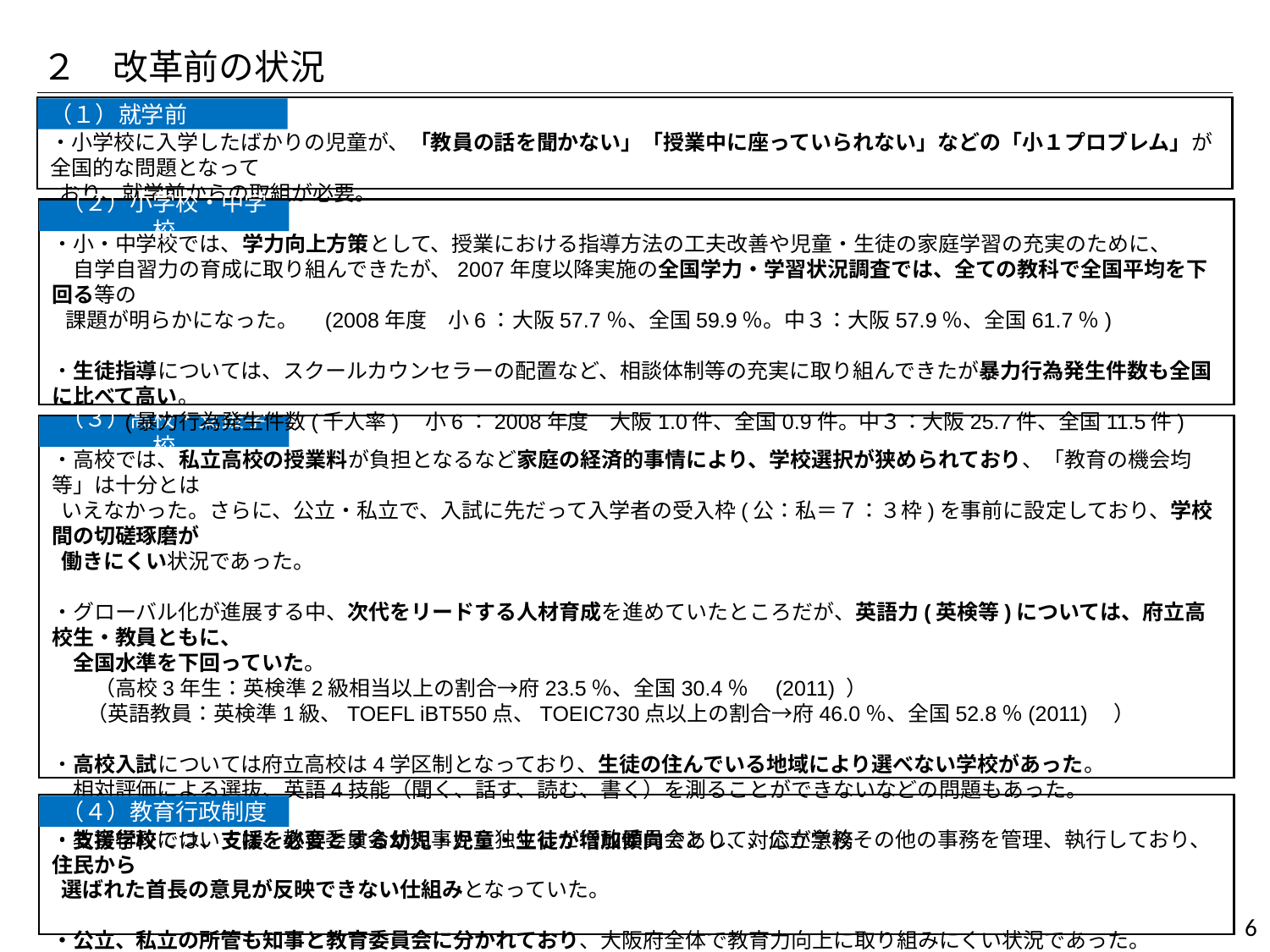

２　改革前の状況

・小学校に入学したばかりの児童が、「教員の話を聞かない」「授業中に座っていられない」などの「小１プロブレム」が全国的な問題となって
 おり、就学前からの取組が必要。
（１）就学前

・小・中学校では、学力向上方策として、授業における指導方法の工夫改善や児童・生徒の家庭学習の充実のために、
　自学自習力の育成に取り組んできたが、2007年度以降実施の全国学力・学習状況調査では、全ての教科で全国平均を下回る等の
  課題が明らかになった。　(2008年度　小6：大阪57.7％、全国59.9％。中３：大阪57.9％、全国61.7％)

・生徒指導については、スクールカウンセラーの配置など、相談体制等の充実に取り組んできたが暴力行為発生件数も全国に比べて高い。
　　　 (暴力行為発生件数(千人率)　小6：2008年度　大阪1.0件、全国0.9件。中３：大阪25.7件、全国11.5件)
（２）小学校・中学校

・高校では、私立高校の授業料が負担となるなど家庭の経済的事情により、学校選択が狭められており、「教育の機会均等」は十分とは
 いえなかった。さらに、公立・私立で、入試に先だって入学者の受入枠(公：私＝７：３枠)を事前に設定しており、学校間の切磋琢磨が
 働きにくい状況であった。

・グローバル化が進展する中、次代をリードする人材育成を進めていたところだが、英語力(英検等)については、府立高校生・教員ともに、
　全国水準を下回っていた。
　　（高校3年生：英検準2級相当以上の割合→府23.5％、全国30.4％　(2011) ）
  　（英語教員：英検準1級、TOEFL iBT550点、TOEIC730点以上の割合→府46.0％、全国52.8％(2011)　）

・高校入試については府立高校は4学区制となっており、生徒の住んでいる地域により選べない学校があった。
　相対評価による選抜、英語4技能（聞く、話す、読む、書く）を測ることができないなどの問題もあった。

・支援学校では、支援を必要とする幼児・児童・生徒が増加傾向であり、対応が急務
（３）高校・支援学校

・教育行政については、教育委員会が知事から独立した行政委員会として、公立学校その他の事務を管理、執行しており、住民から
 選ばれた首長の意見が反映できない仕組みとなっていた。

・公立、私立の所管も知事と教育委員会に分かれており、大阪府全体で教育力向上に取り組みにくい状況であった。
（４）教育行政制度
6